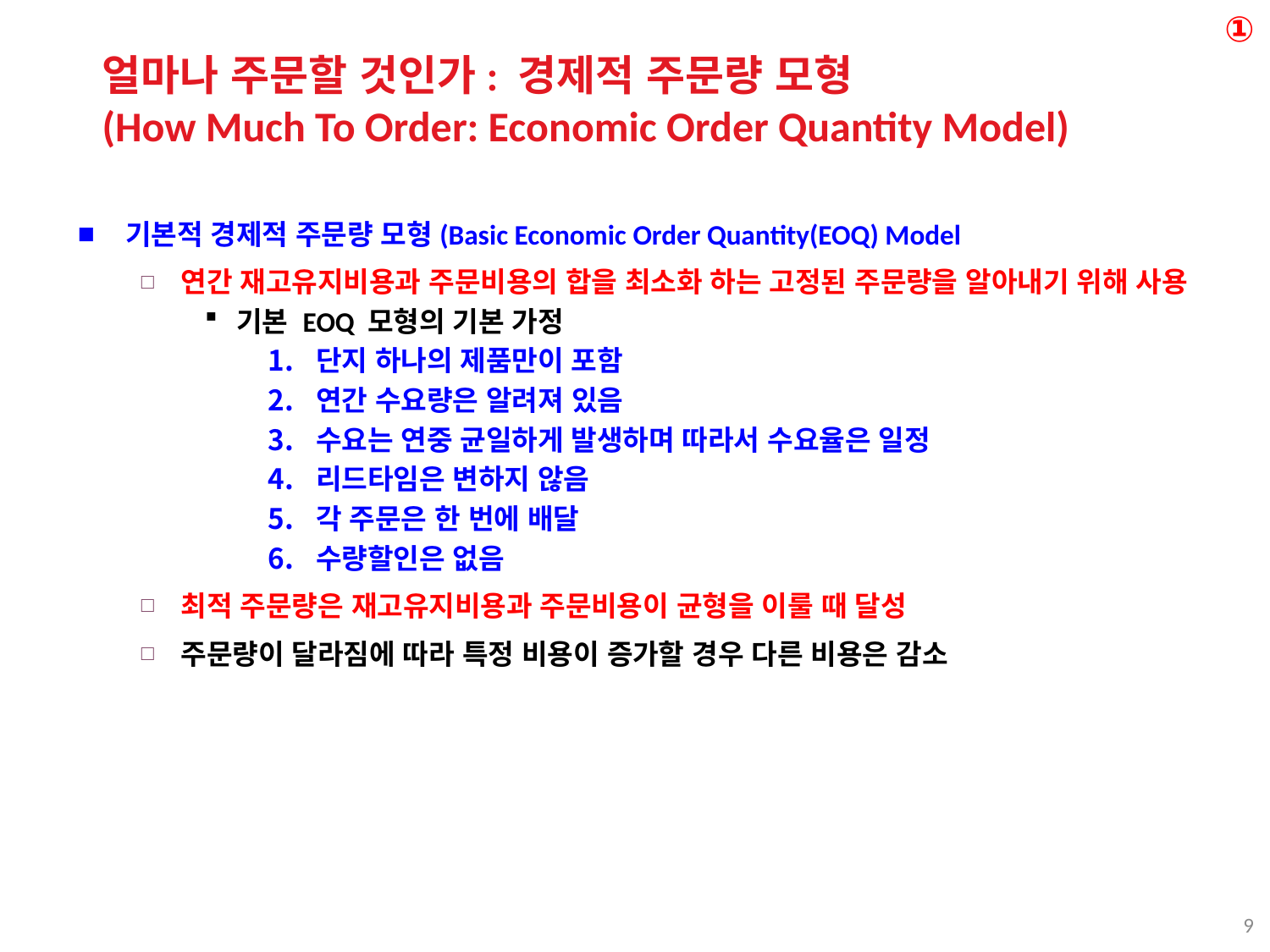

①
얼마나 주문할 것인가: 경제적 주문량 모형
(How Much To Order: Economic Order Quantity Model)
기본적 경제적 주문량 모형(Basic Economic Order Quantity(EOQ) Model
연간 재고유지비용과 주문비용의 합을 최소화 하는 고정된 주문량을 알아내기 위해 사용
기본 EOQ 모형의 기본 가정
단지 하나의 제품만이 포함
연간 수요량은 알려져 있음
수요는 연중 균일하게 발생하며 따라서 수요율은 일정
리드타임은 변하지 않음
각 주문은 한 번에 배달
수량할인은 없음
최적 주문량은 재고유지비용과 주문비용이 균형을 이룰 때 달성
주문량이 달라짐에 따라 특정 비용이 증가할 경우 다른 비용은 감소

9